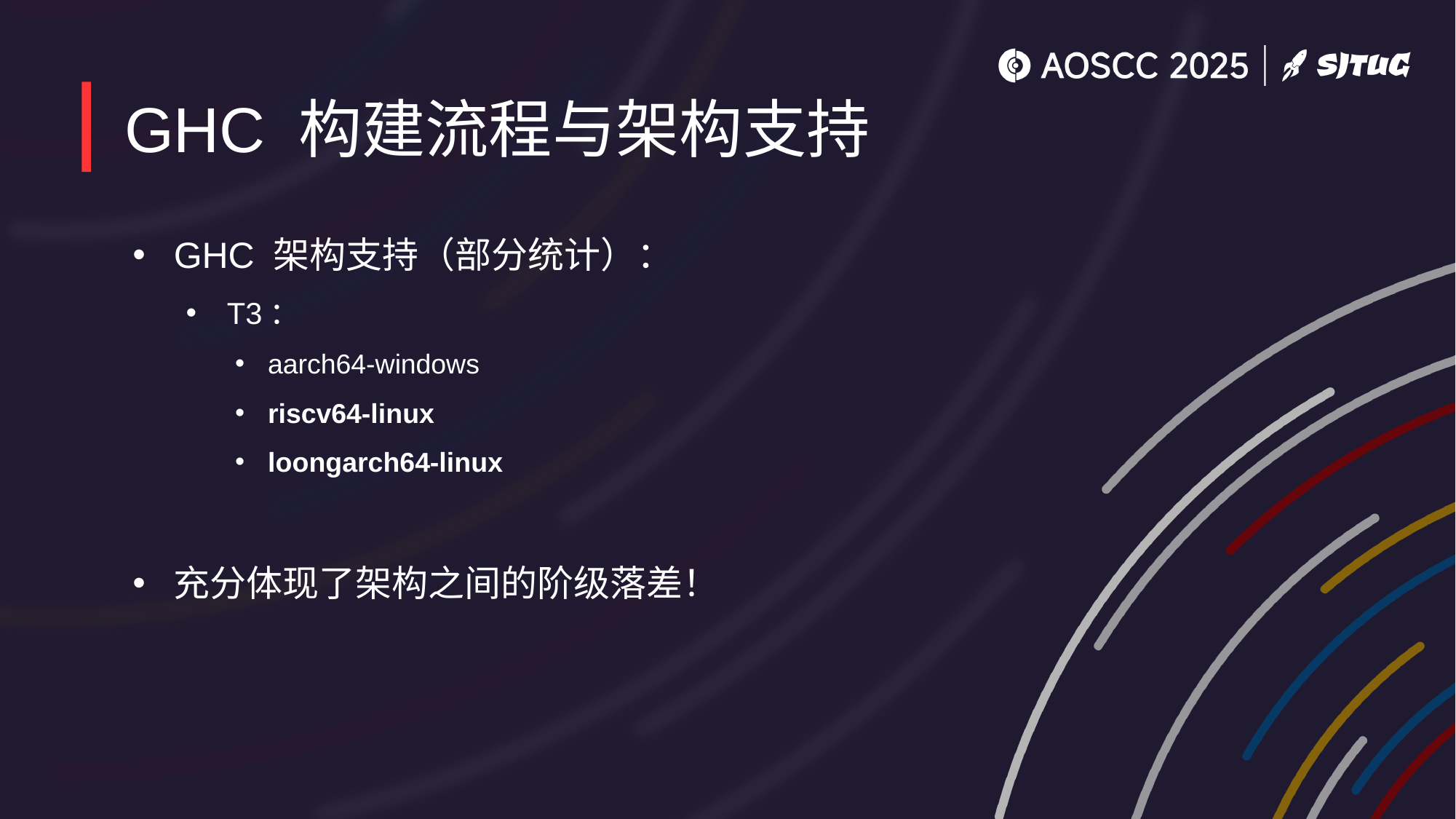

# GHC 构建流程与架构支持
GHC 架构支持（部分统计）：
T3：
aarch64-windows
riscv64-linux
loongarch64-linux

充分体现了架构之间的阶级落差！